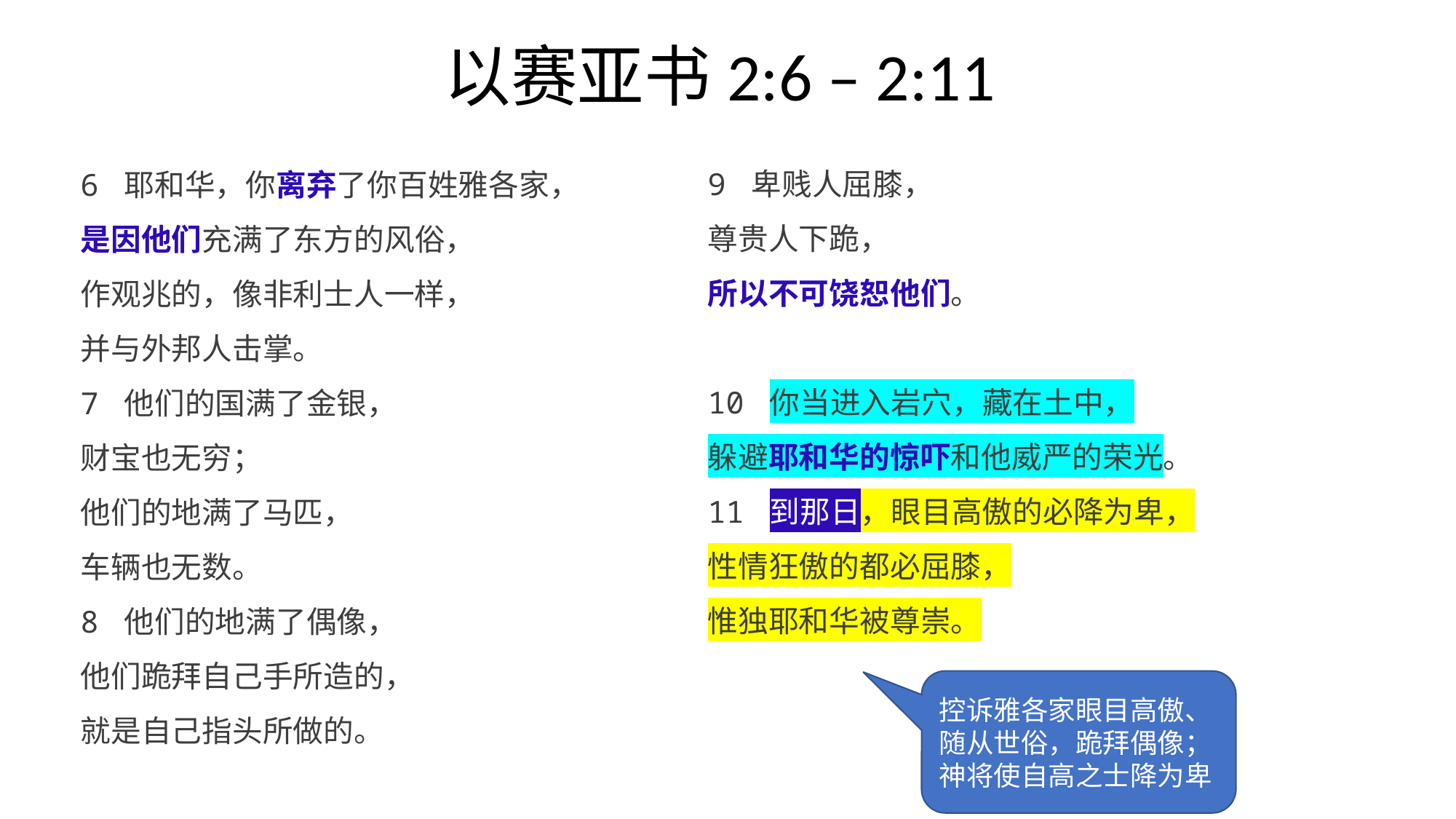

# 以赛亚书2:6 – 2:11
9 卑贱人屈膝，
尊贵人下跪，
所以不可饶恕他们。

10 你当进入岩穴，藏在土中，
躲避耶和华的惊吓和他威严的荣光。
11 到那日，眼目高傲的必降为卑，
性情狂傲的都必屈膝，
惟独耶和华被尊崇。

6 耶和华，你离弃了你百姓雅各家，
是因他们充满了东方的风俗，
作观兆的，像非利士人一样，
并与外邦人击掌。
7 他们的国满了金银，
财宝也无穷；
他们的地满了马匹，
车辆也无数。
8 他们的地满了偶像，
他们跪拜自己手所造的，
就是自己指头所做的。
控诉雅各家眼目高傲、随从世俗，跪拜偶像；
神将使自高之士降为卑